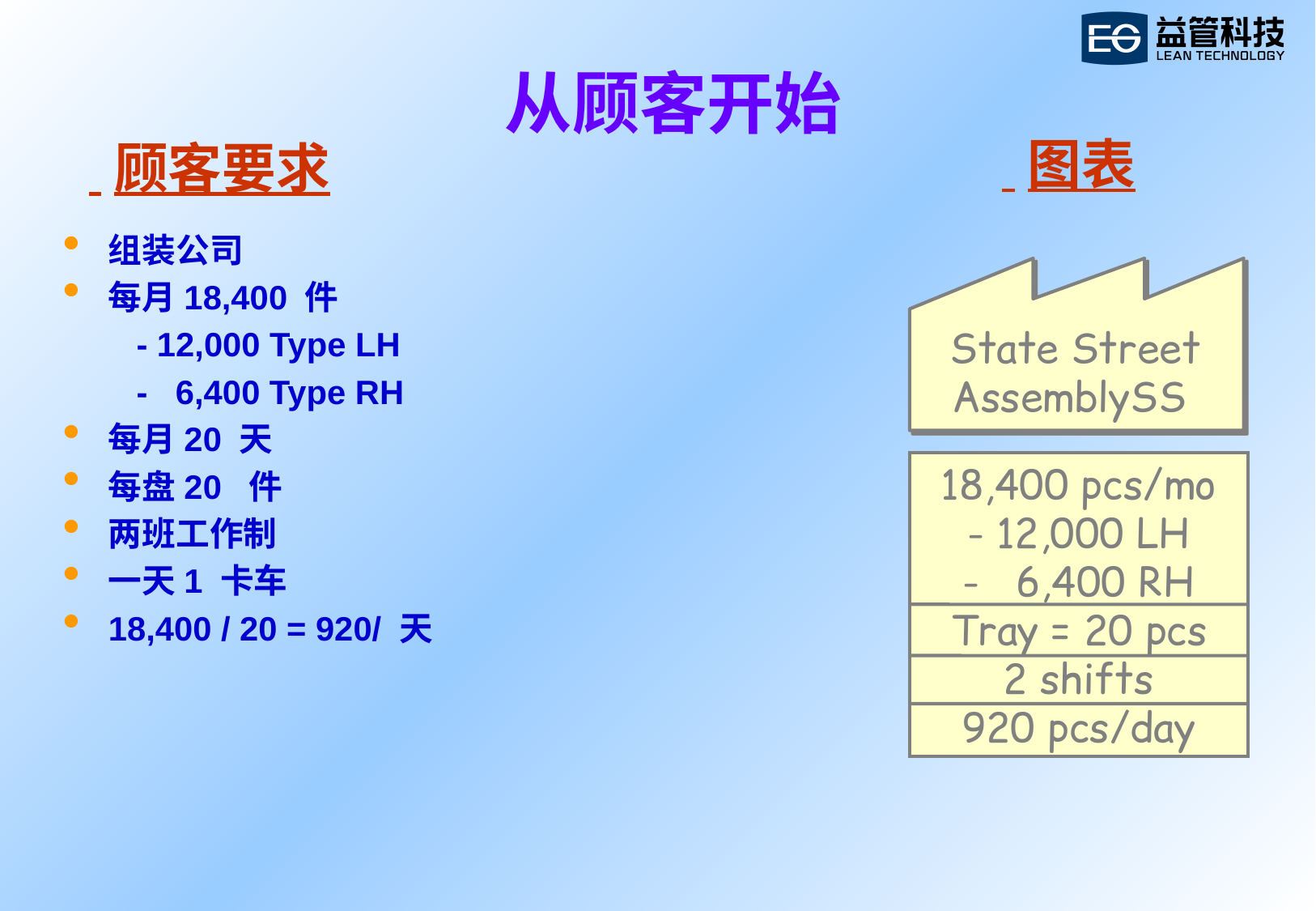

# 从顾客开始
 顾客要求
 图表
组装公司
每月18,400 件
	   - 12,000 Type LH
	   -   6,400 Type RH
每月20 天
每盘20  件
两班工作制
一天1 卡车
18,400 / 20 = 920/ 天

State Street
AssemblySS
18,400 pcs/mo
- 12,000 LH
-   6,400 RH
Tray = 20 pcs
2 shifts
920 pcs/day